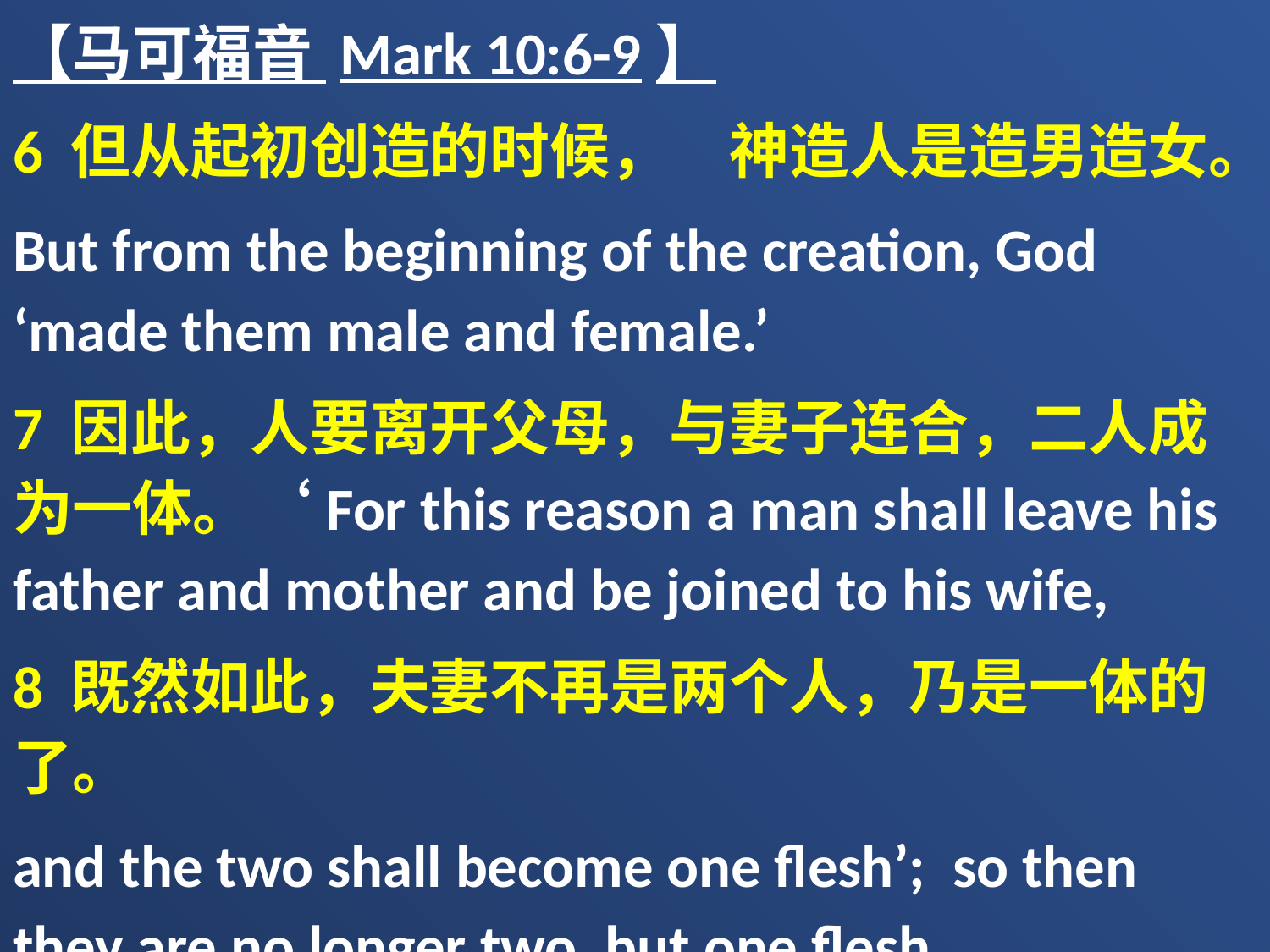

【马可福音 Mark 10:6-9】
6 但从起初创造的时候，　神造人是造男造女。
But from the beginning of the creation, God ‘made them male and female.’
7 因此，人要离开父母，与妻子连合，二人成为一体。‘For this reason a man shall leave his father and mother and be joined to his wife,
8 既然如此，夫妻不再是两个人，乃是一体的了。
and the two shall become one flesh’;  so then they are no longer two, but one flesh.